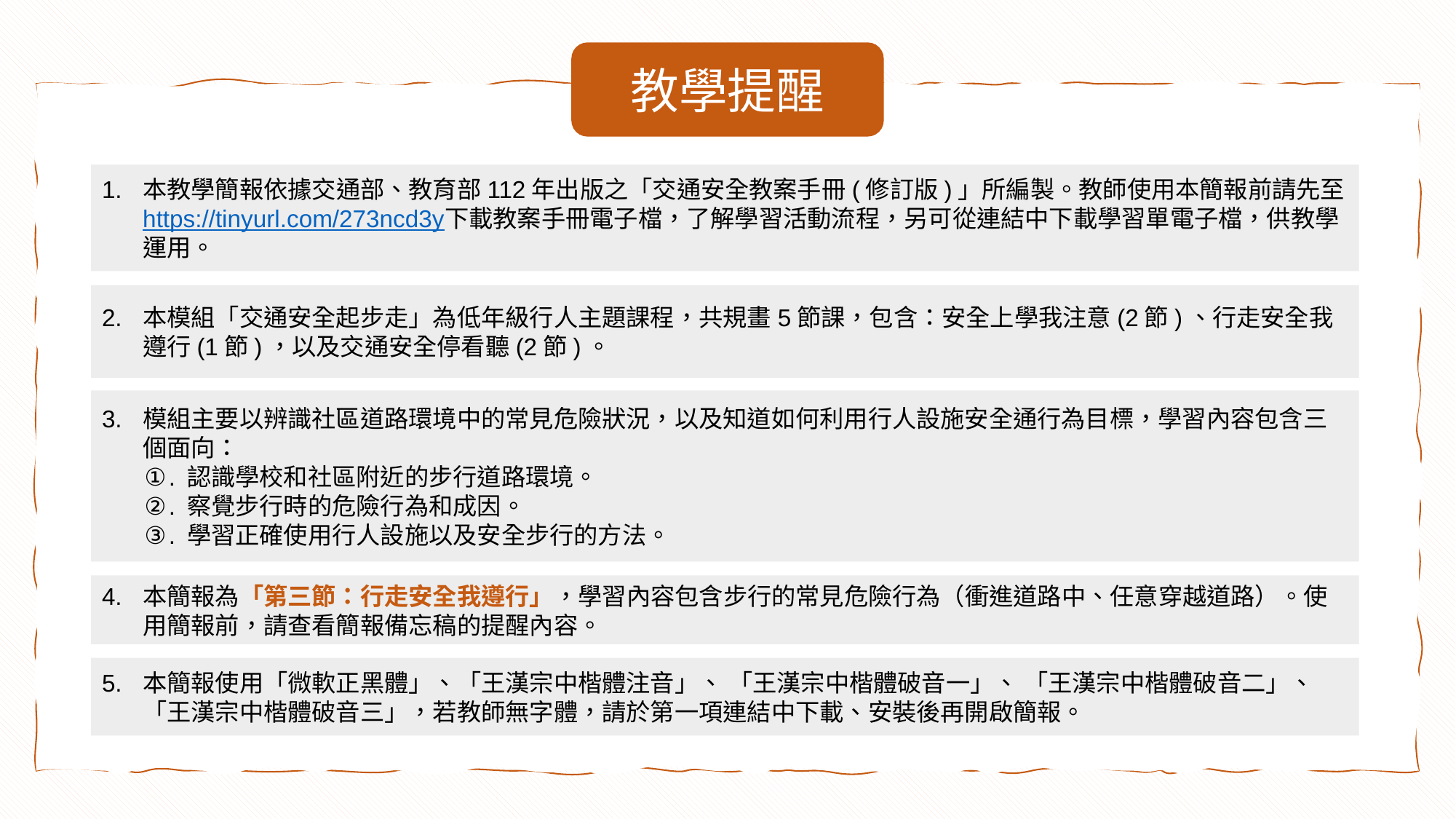

教學提醒

本教學簡報依據交通部、教育部112年出版之「交通安全教案手冊(修訂版)」所編製。教師使用本簡報前請先至https://tinyurl.com/273ncd3y下載教案手冊電子檔，了解學習活動流程，另可從連結中下載學習單電子檔，供教學運用。
本模組「交通安全起步走」為低年級行人主題課程，共規畫5節課，包含：安全上學我注意(2節)、行走安全我遵行(1節)，以及交通安全停看聽(2節)。
模組主要以辨識社區道路環境中的常見危險狀況，以及知道如何利用行人設施安全通行為目標，學習內容包含三個面向：
認識學校和社區附近的步行道路環境。
察覺步行時的危險行為和成因。
學習正確使用行人設施以及安全步行的方法。
本簡報為「第三節：行走安全我遵行」，學習內容包含步行的常見危險行為（衝進道路中、任意穿越道路）。使用簡報前，請查看簡報備忘稿的提醒內容。
本簡報使用「微軟正黑體」、「王漢宗中楷體注音」、 「王漢宗中楷體破音一」、 「王漢宗中楷體破音二」、 「王漢宗中楷體破音三」，若教師無字體，請於第一項連結中下載、安裝後再開啟簡報。